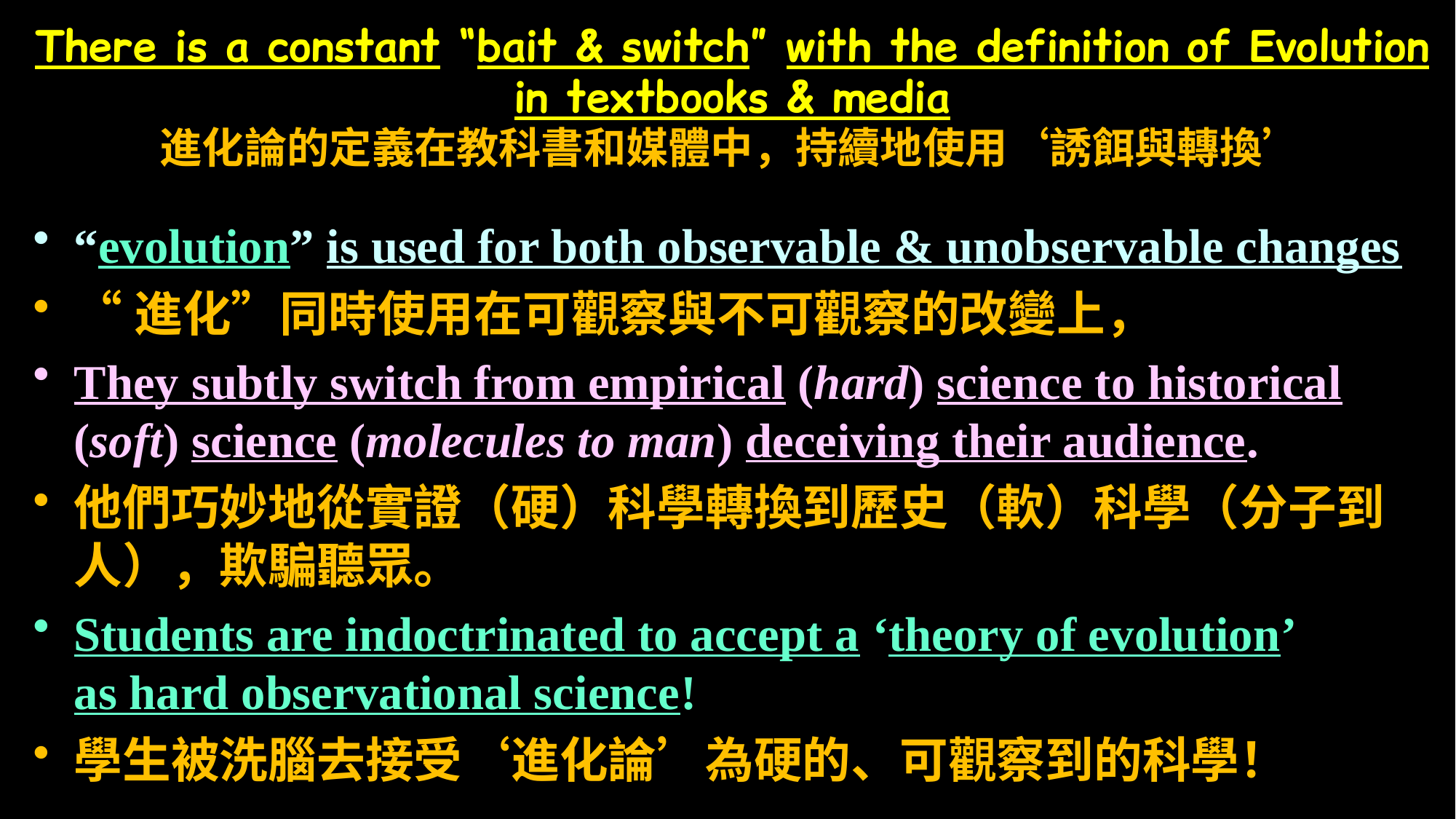

# There is a constant “bait & switch” with the definition of Evolution in textbooks & media 進化論的定義在教科書和媒體中，持續地使用‘誘餌與轉換’
“evolution” is used for both observable & unobservable changes
“進化”同時使用在可觀察與不可觀察的改變上，
They subtly switch from empirical (hard) science to historical (soft) science (molecules to man) deceiving their audience.
他們巧妙地從實證（硬）科學轉換到歷史（軟）科學（分子到人），欺騙聽眾。
Students are indoctrinated to accept a ‘theory of evolution’         as hard observational science!
學生被洗腦去接受‘進化論’為硬的、可觀察到的科學！